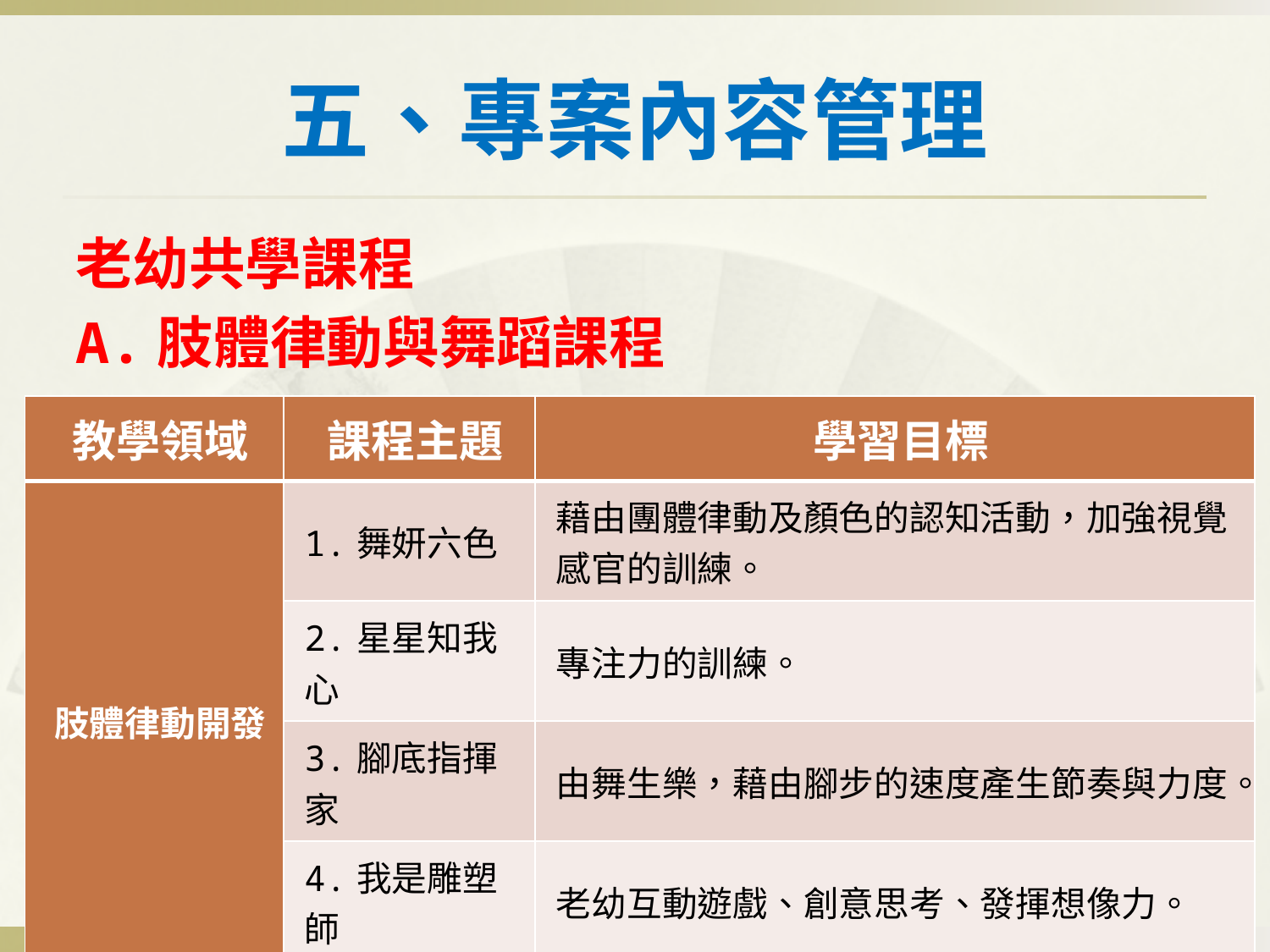

# 五、專案內容管理
老幼共學課程
A.肢體律動與舞蹈課程

| 教學領域 | 課程主題 | 學習目標 |
| --- | --- | --- |
| 肢體律動開發 | 1.舞妍六色 | 藉由團體律動及顏色的認知活動，加強視覺感官的訓練。 |
|  | 2.星星知我心 | 專注力的訓練。 |
|  | 3.腳底指揮家 | 由舞生樂，藉由腳步的速度產生節奏與力度。 |
|  | 4.我是雕塑師 | 老幼互動遊戲、創意思考、發揮想像力。 |